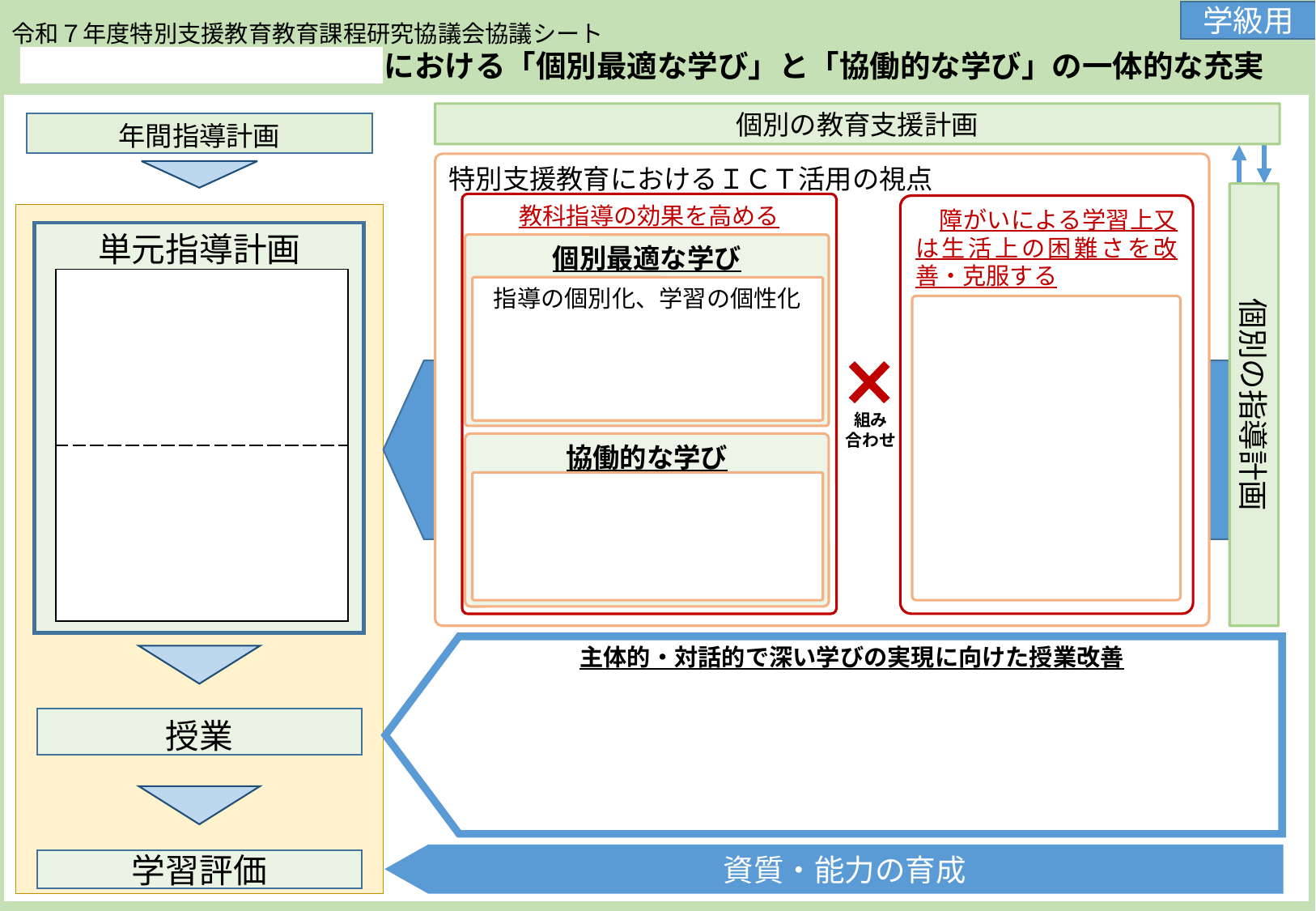

学級用
令和７年度特別支援教育教育課程研究協議会協議シート
　　　　　　　　　　　における「個別最適な学び」と「協働的な学び」の一体的な充実

個別の教育支援計画
年間指導計画
特別支援教育におけるＩＣＴ活用の視点

個別の指導計画
教科指導の効果を高める
　障がいによる学習上又は生活上の困難さを改善・克服する

単元指導計画

個別最適な学び
※各学校・学級の現状を記入
（演習・協議１）
・担当している児童生徒の状況
・現在取り組んでいること
|  |
| --- |
|  |
※各学校の現状を記入
（演習・協議１）
・検討したい単元の内容
（教科、単元等）
指導の個別化、学習の個性化

組み
合わせ
協働的な学び

※今後の取組について、協議の中で記入
（演習・協議２）
・自校の障がい種における留意事項を踏まえて改善する事項

主体的・対話的で深い学びの実現に向けた授業改善

※今後の取組について、協議の中で記入
（演習・協議２）
・協議１を踏まえた授業改善に向けて今後取り組みたい具体的な手立て、教材等
※４
授業

資質・能力の育成
学習評価